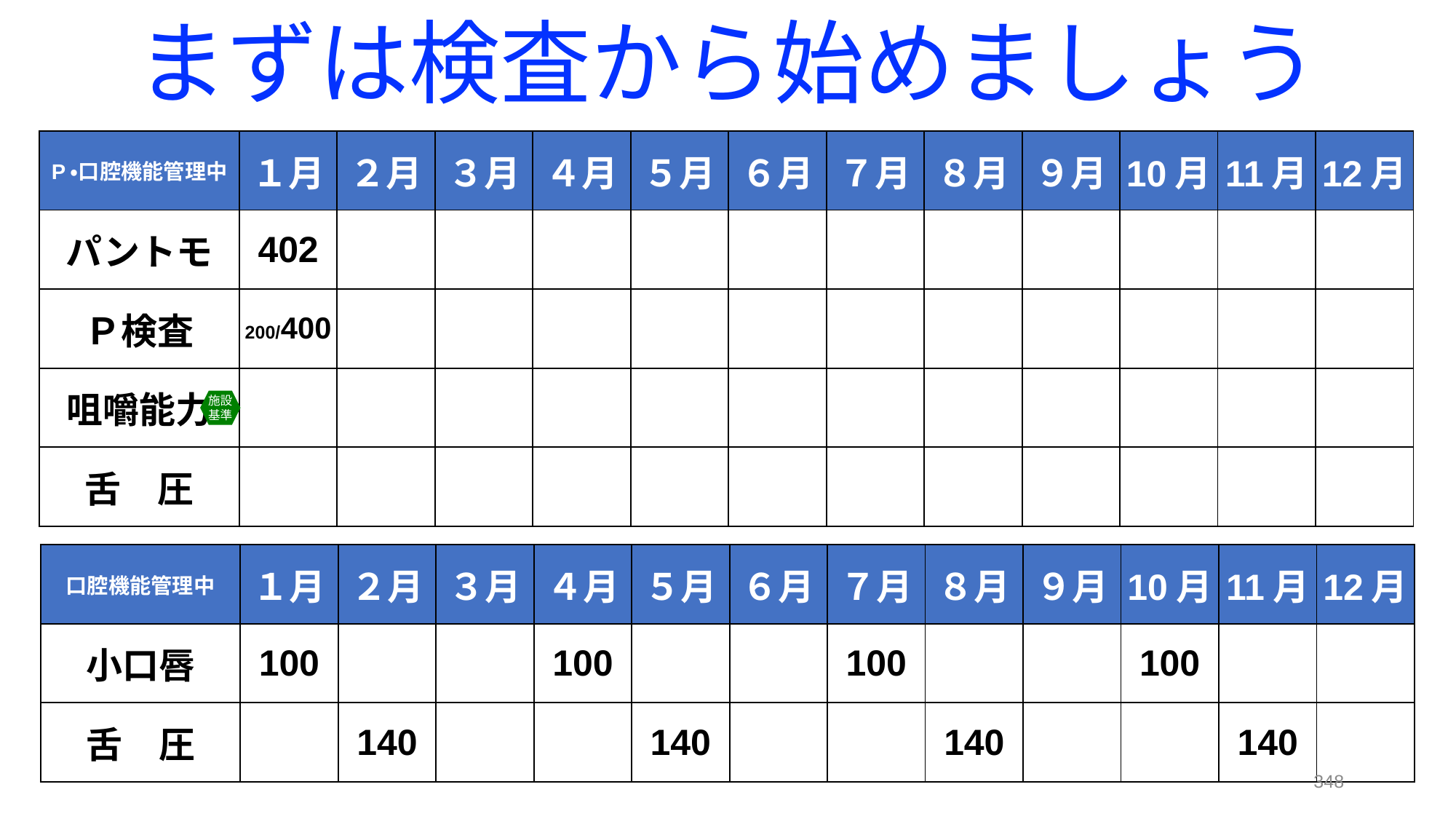

まずは検査から始めましょう

| P・口腔機能管理中 | １月 | ２月 | ３月 | ４月 | ５月 | ６月 | ７月 | ８月 | ９月 | 10月 | 11月 | 12月 |
| --- | --- | --- | --- | --- | --- | --- | --- | --- | --- | --- | --- | --- |
| パントモ | 402 |  |  |  |  |  |  |  |  |  |  |  |
| Ｐ検査 | 200/400 | 200/400 | 100/200 200/400 | 100/200 200/400 | 100/200 200/400 | 100/200 200/400 | 100/200 200/400 | 100/200 200/400 | 100/200 200/400 | 100/200 200/400 | 100/200 200/400 | 100/200 200/400 |
| 咀嚼能力 |  | 140 |  |  | 140 |  |  | 140 |  |  | 140 |  |
| 舌　圧 |  |  | 140 |  |  | 140 |  |  | 140 |  |  | 140 |

施設基準

| 口腔機能管理中 | １月 | ２月 | ３月 | ４月 | ５月 | ６月 | ７月 | ８月 | ９月 | 10月 | 11月 | 12月 |
| --- | --- | --- | --- | --- | --- | --- | --- | --- | --- | --- | --- | --- |
| 小口唇 | 100 |  |  | 100 |  |  | 100 |  |  | 100 |  |  |
| 舌　圧 |  | 140 |  |  | 140 |  |  | 140 |  |  | 140 |  |
348